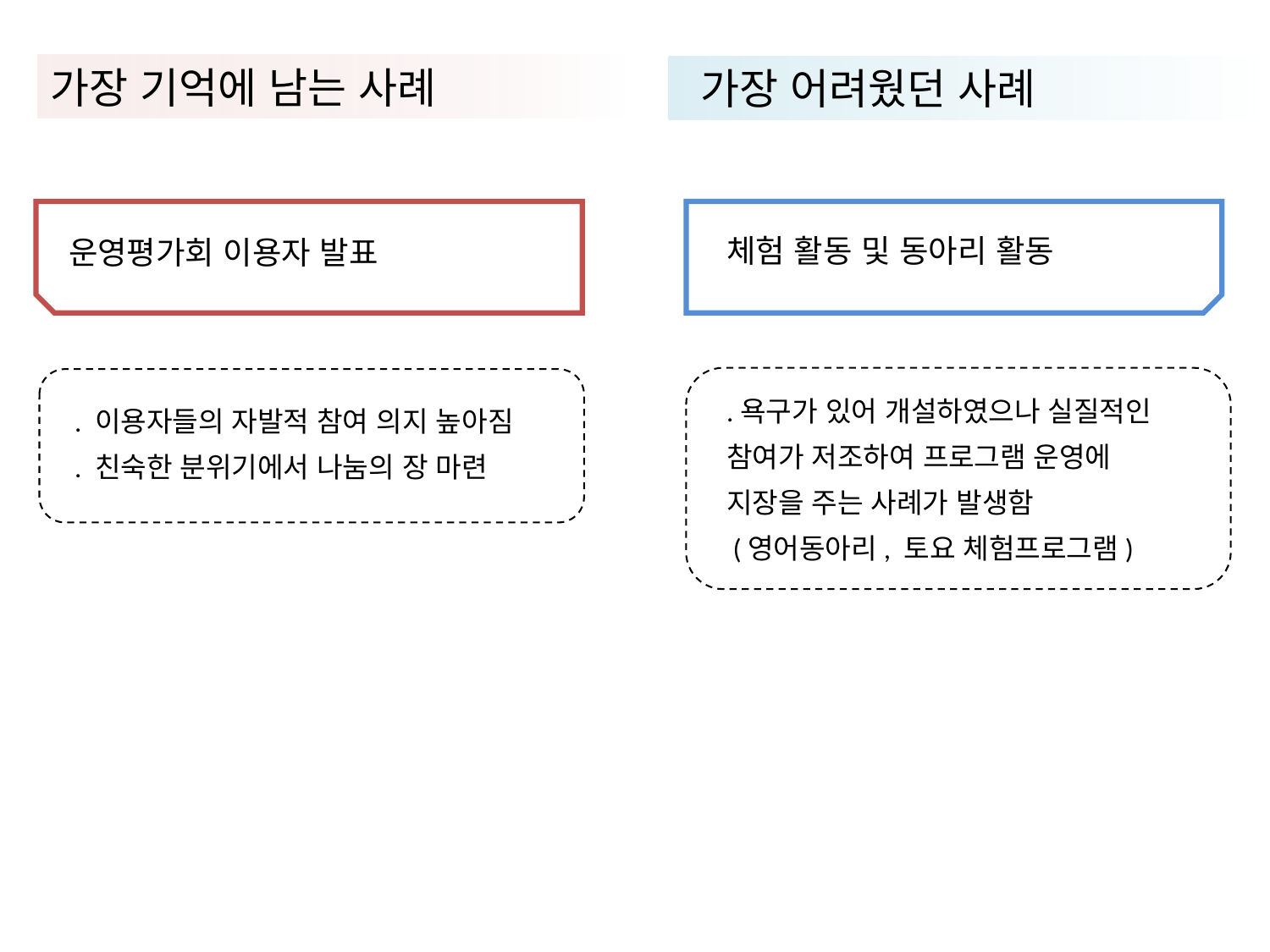

가장 기억에 남는 사례
 가장 어려웠던 사례

운영평가회 이용자 발표

. 이용자들의 자발적 참여 의지 높아짐
. 친숙한 분위기에서 나눔의 장 마련

체험 활동 및 동아리 활동

.욕구가 있어 개설하였으나 실질적인 참여가 저조하여 프로그램 운영에 지장을 주는 사례가 발생함
 (영어동아리, 토요 체험프로그램)